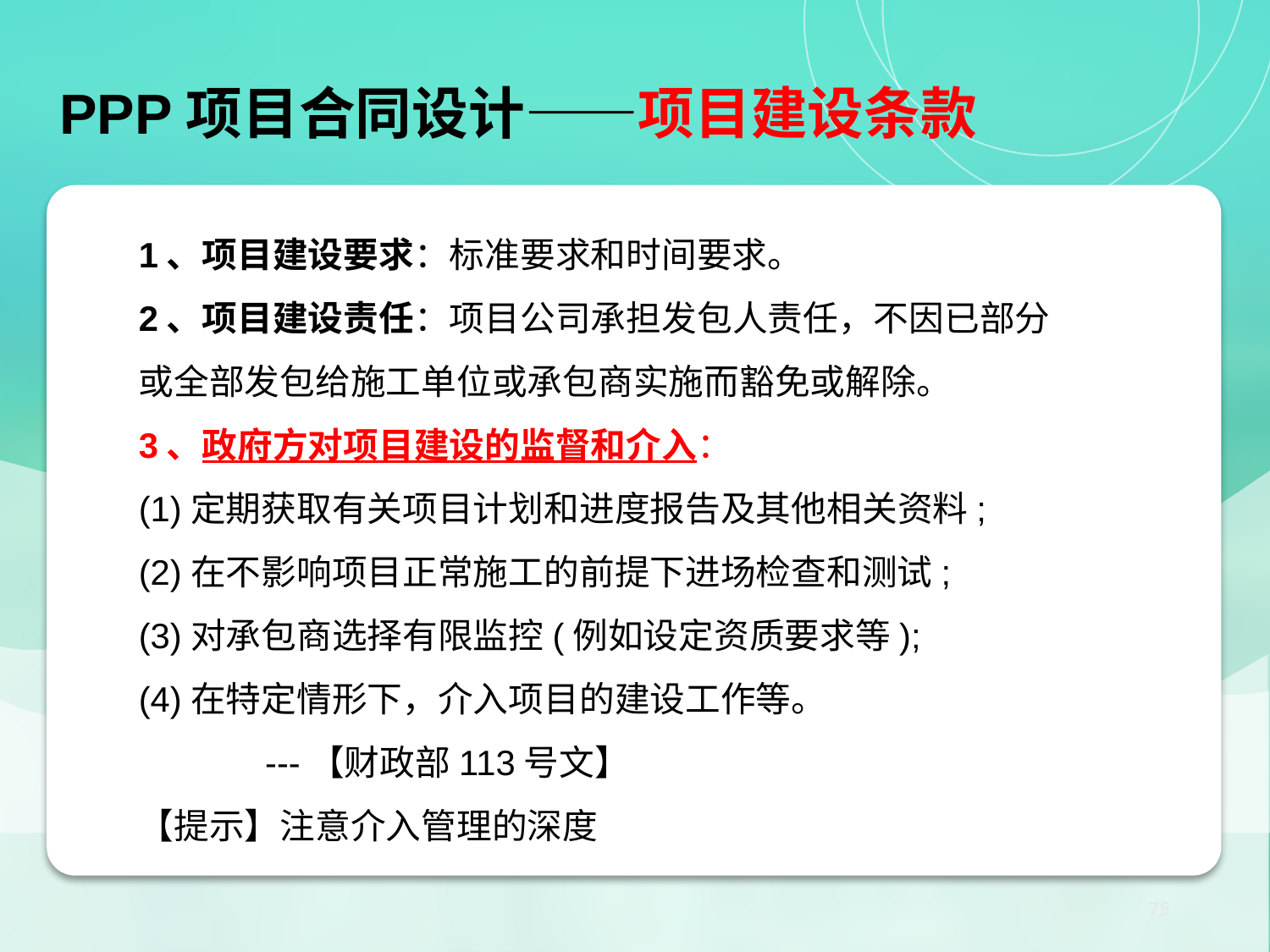

PPP项目合同设计——项目建设条款
【小结】PPP项目核心法律关系：项目合同
1、项目建设要求：标准要求和时间要求。
2、项目建设责任：项目公司承担发包人责任，不因已部分或全部发包给施工单位或承包商实施而豁免或解除。
3、政府方对项目建设的监督和介入：
(1)定期获取有关项目计划和进度报告及其他相关资料;
(2)在不影响项目正常施工的前提下进场检查和测试;
(3)对承包商选择有限监控(例如设定资质要求等);
(4)在特定情形下，介入项目的建设工作等。
             ---【财政部113号文】
【提示】注意介入管理的深度

75